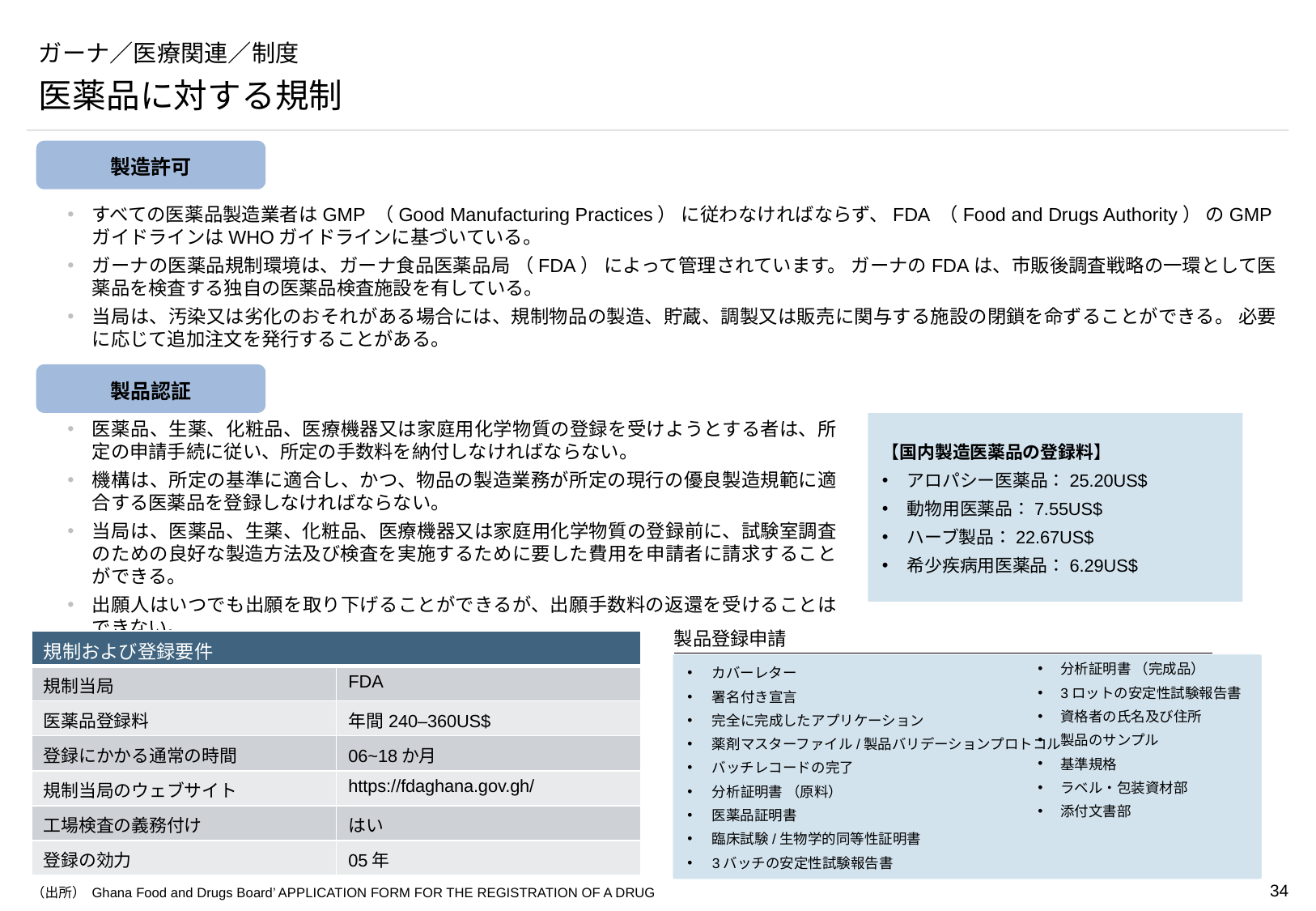

# ガーナ／医療関連／制度
医薬品に対する規制
製造許可
すべての医薬品製造業者はGMP （Good Manufacturing Practices） に従わなければならず、FDA （Food and Drugs Authority） のGMPガイドラインはWHOガイドラインに基づいている。
ガーナの医薬品規制環境は、ガーナ食品医薬品局 （FDA） によって管理されています。 ガーナのFDAは、市販後調査戦略の一環として医薬品を検査する独自の医薬品検査施設を有している。
当局は、汚染又は劣化のおそれがある場合には、規制物品の製造、貯蔵、調製又は販売に関与する施設の閉鎖を命ずることができる。 必要に応じて追加注文を発行することがある。
製品認証
医薬品、生薬、化粧品、医療機器又は家庭用化学物質の登録を受けようとする者は、所定の申請手続に従い、所定の手数料を納付しなければならない。
機構は、所定の基準に適合し、かつ、物品の製造業務が所定の現行の優良製造規範に適合する医薬品を登録しなければならない。
当局は、医薬品、生薬、化粧品、医療機器又は家庭用化学物質の登録前に、試験室調査のための良好な製造方法及び検査を実施するために要した費用を申請者に請求することができる。
出願人はいつでも出願を取り下げることができるが、出願手数料の返還を受けることはできない。

【国内製造医薬品の登録料】
アロパシー医薬品：25.20US$
動物用医薬品：7.55US$
ハーブ製品：22.67US$
希少疾病用医薬品：6.29US$
製品登録申請

規制および登録要件
| 規制および登録要件 |  |
| --- | --- |
| 規制当局 | FDA |
| 医薬品登録料 | 年間240–360US$ |
| 登録にかかる通常の時間 | 06~18か月 |
| 規制当局のウェブサイト | https://fdaghana.gov.gh/ |
| 工場検査の義務付け | はい |
| 登録の効力 | 05年 |
分析証明書 （完成品）
3ロットの安定性試験報告書
資格者の氏名及び住所
製品のサンプル
基準規格
ラベル・包装資材部
添付文書部

カバーレター
署名付き宣言
完全に完成したアプリケーション
薬剤マスターファイル/製品バリデーションプロトコル
バッチレコードの完了
分析証明書 （原料）
医薬品証明書
臨床試験/生物学的同等性証明書
3バッチの安定性試験報告書
（出所） Ghana Food and Drugs Board’ APPLICATION FORM FOR THE REGISTRATION OF A DRUG